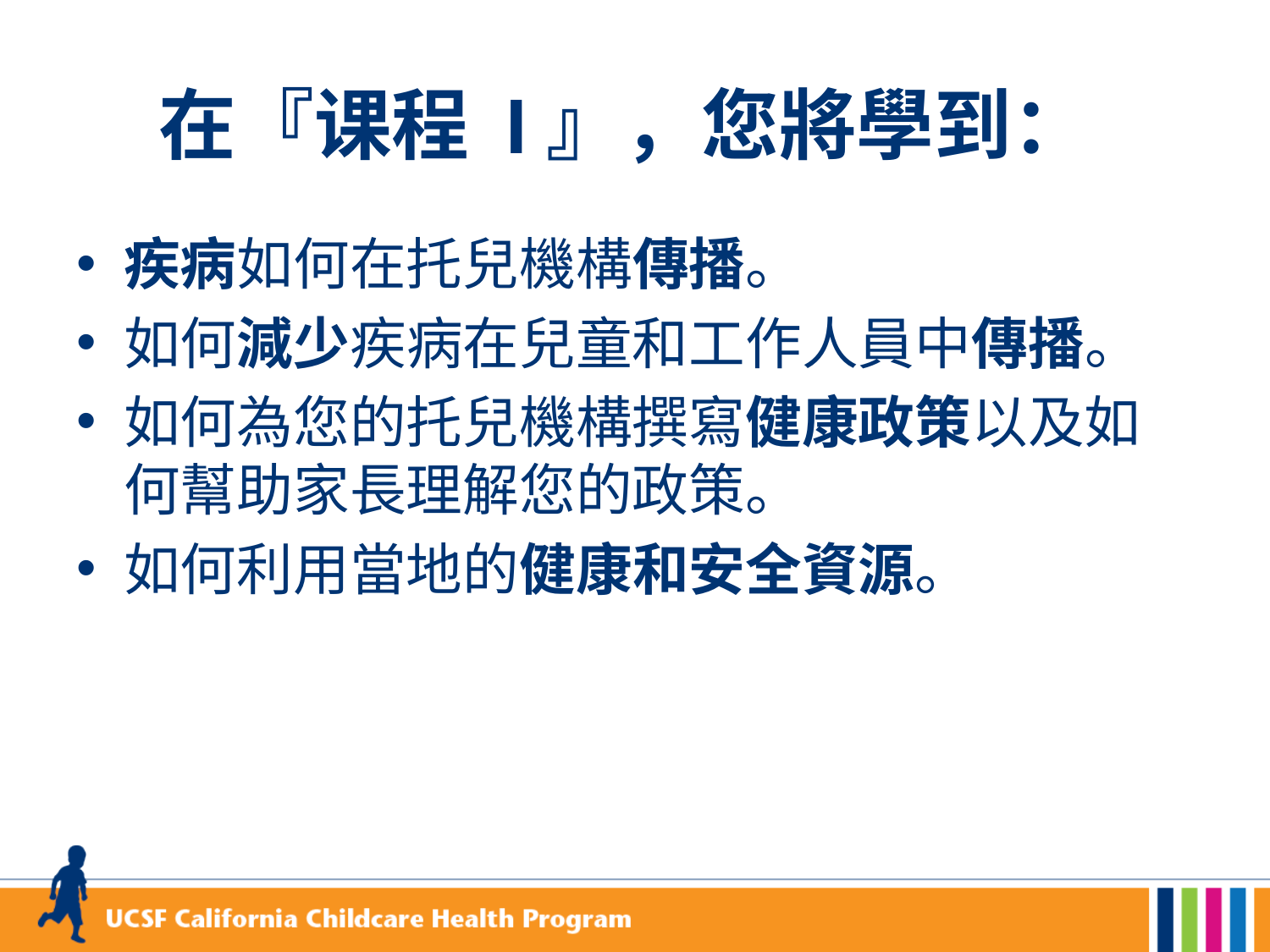

# 在『课程 I』，您將學到：
疾病如何在托兒機構傳播。
如何減少疾病在兒童和工作人員中傳播。
如何為您的托兒機構撰寫健康政策以及如何幫助家長理解您的政策。
如何利用當地的健康和安全資源。